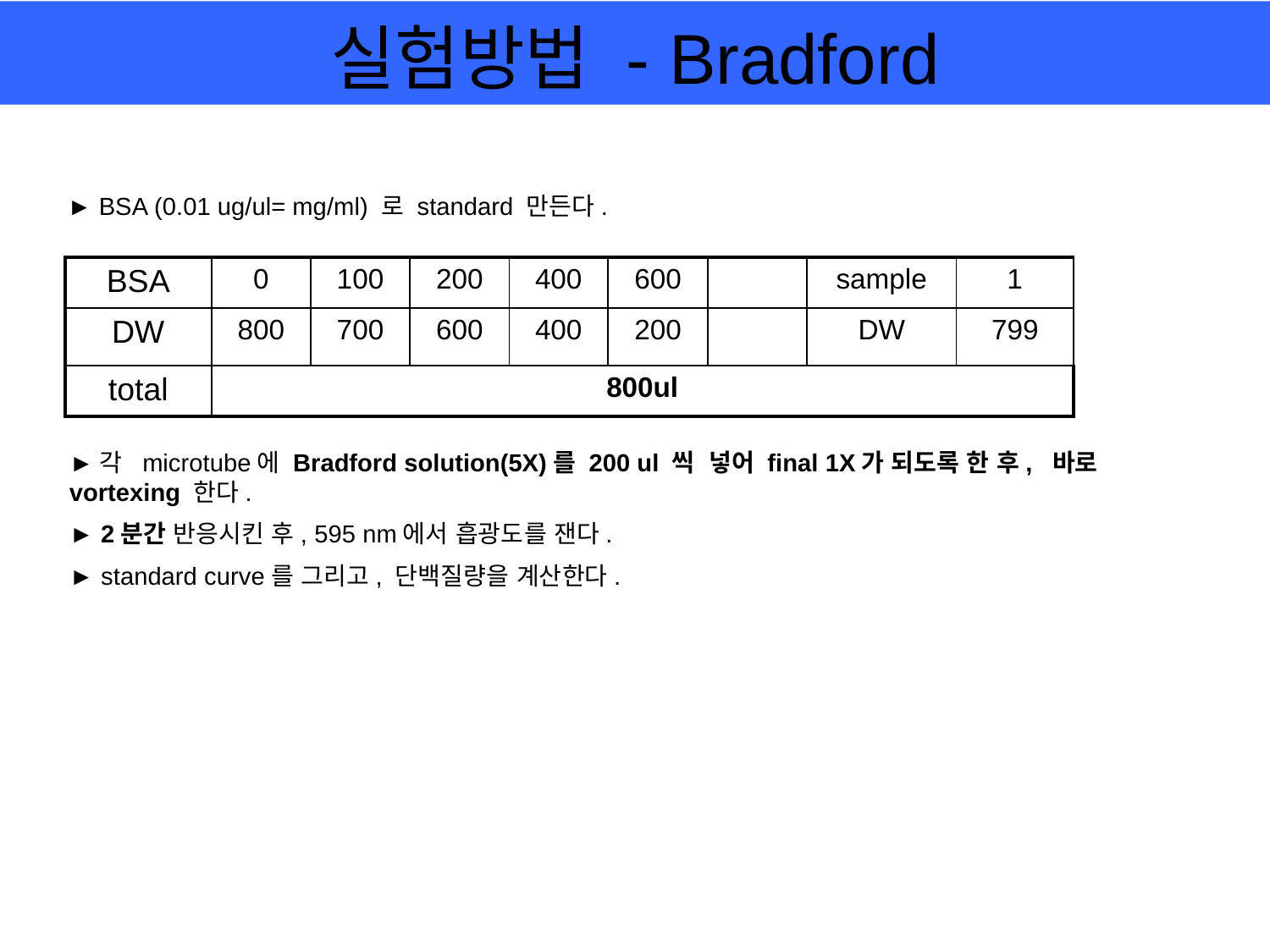

실험방법 - Bradford
► BSA (0.01 ug/ul= mg/ml) 로 standard 만든다.

| BSA | 0 | 100 | 200 | 400 | 600 |  | sample | 1 |
| --- | --- | --- | --- | --- | --- | --- | --- | --- |
| DW | 800 | 700 | 600 | 400 | 200 |  | DW | 799 |
| total | 800ul |  |  |  |  |  |  |  |

►각  microtube에 Bradford solution(5X)를 200 ul 씩  넣어 final 1X가 되도록 한 후,  바로  vortexing 한다.
► 2분간 반응시킨 후, 595 nm에서 흡광도를 잰다.
► standard curve를 그리고, 단백질량을 계산한다.